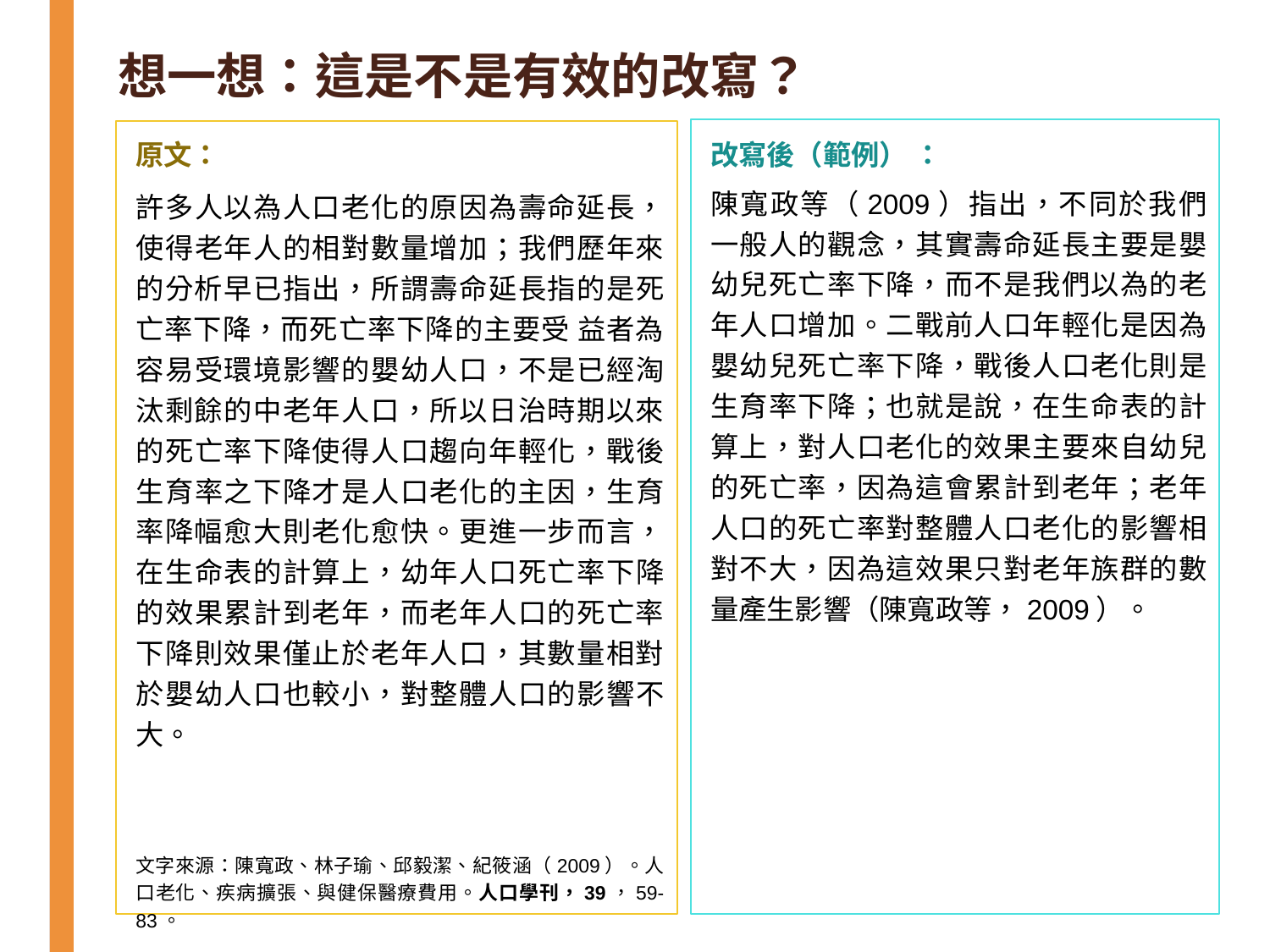

# 想一想：這是不是有效的改寫？

原文：
許多人以為人口老化的原因為壽命延長，使得老年人的相對數量增加；我們歷年來的分析早已指出，所謂壽命延長指的是死亡率下降，而死亡率下降的主要受 益者為容易受環境影響的嬰幼人口，不是已經淘汰剩餘的中老年人口，所以日治時期以來的死亡率下降使得人口趨向年輕化，戰後生育率之下降才是人口老化的主因，生育率降幅愈大則老化愈快。更進一步而言，在生命表的計算上，幼年人口死亡率下降的效果累計到老年，而老年人口的死亡率下降則效果僅止於老年人口，其數量相對於嬰幼人口也較小，對整體人口的影響不大。

文字來源：陳寬政、林子瑜、邱毅潔、紀筱涵（2009）。人口老化、疾病擴張、與健保醫療費用。人口學刊，39，59-83。
改寫後（範例） ：
陳寬政等（2009）指出，不同於我們一般人的觀念，其實壽命延長主要是嬰幼兒死亡率下降，而不是我們以為的老年人口增加。二戰前人口年輕化是因為嬰幼兒死亡率下降，戰後人口老化則是生育率下降；也就是說，在生命表的計算上，對人口老化的效果主要來自幼兒的死亡率，因為這會累計到老年；老年人口的死亡率對整體人口老化的影響相對不大，因為這效果只對老年族群的數量產生影響（陳寬政等，2009）。
52